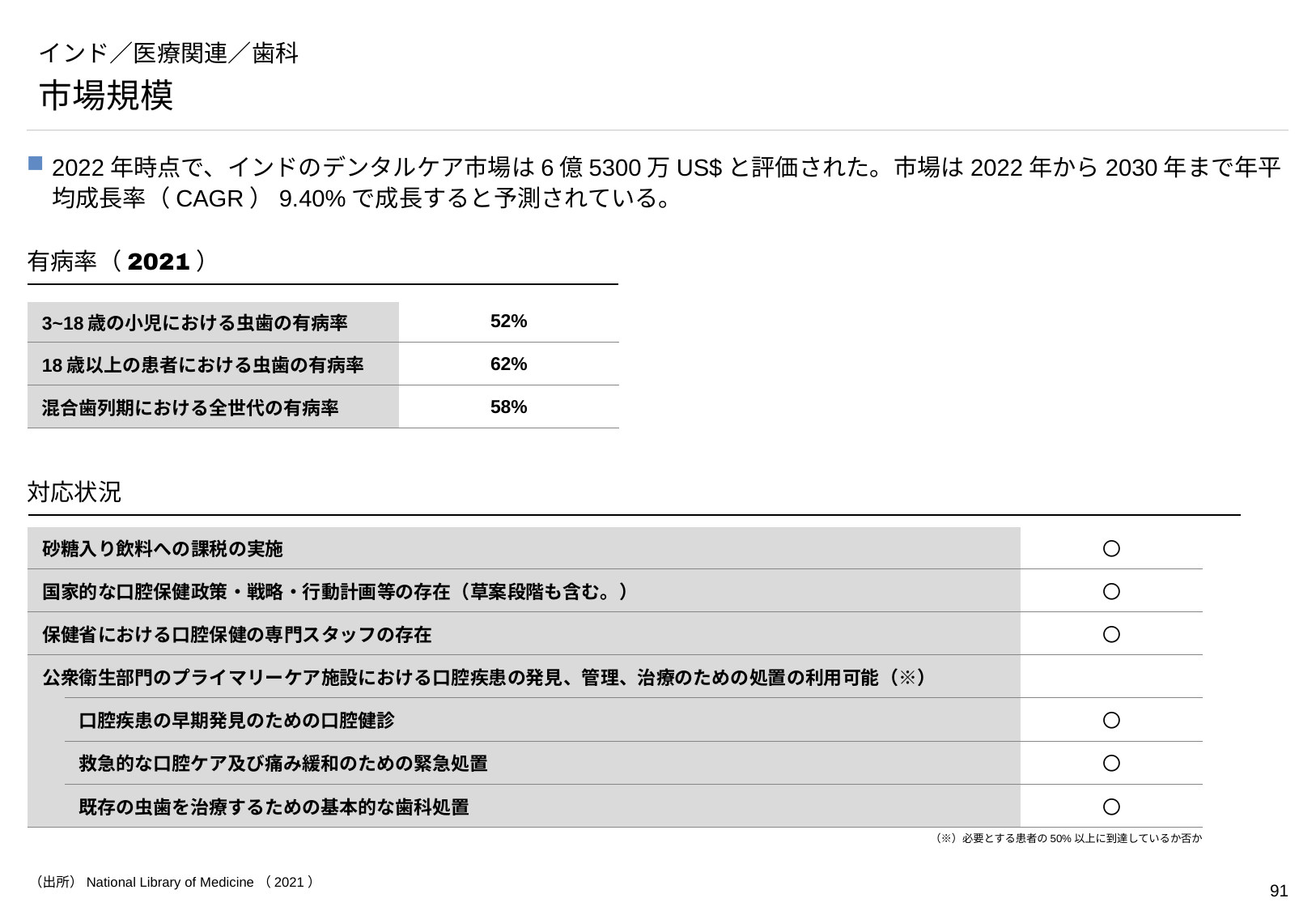

# インド／医療関連／歯科
市場規模
2022年時点で、インドのデンタルケア市場は6億5300万US$と評価された。市場は2022年から2030年まで年平均成長率（CAGR）9.40%で成長すると予測されている。
有病率（2021）
| 3~18歳の小児における虫歯の有病率 | 52% |
| --- | --- |
| 18歳以上の患者における虫歯の有病率 | 62% |
| 混合歯列期における全世代の有病率 | 58% |
対応状況
| 砂糖入り飲料への課税の実施 |  | 〇 |
| --- | --- | --- |
| 国家的な口腔保健政策・戦略・行動計画等の存在（草案段階も含む。） |  | 〇 |
| 保健省における口腔保健の専門スタッフの存在 |  | 〇 |
| 公衆衛生部門のプライマリーケア施設における口腔疾患の発見、管理、治療のための処置の利用可能（※） |  |  |
|  | 口腔疾患の早期発見のための口腔健診 | 〇 |
|  | 救急的な口腔ケア及び痛み緩和のための緊急処置 | 〇 |
|  | 既存の虫歯を治療するための基本的な歯科処置 | 〇 |
（※）必要とする患者の50%以上に到達しているか否か
（出所）National Library of Medicine（2021）